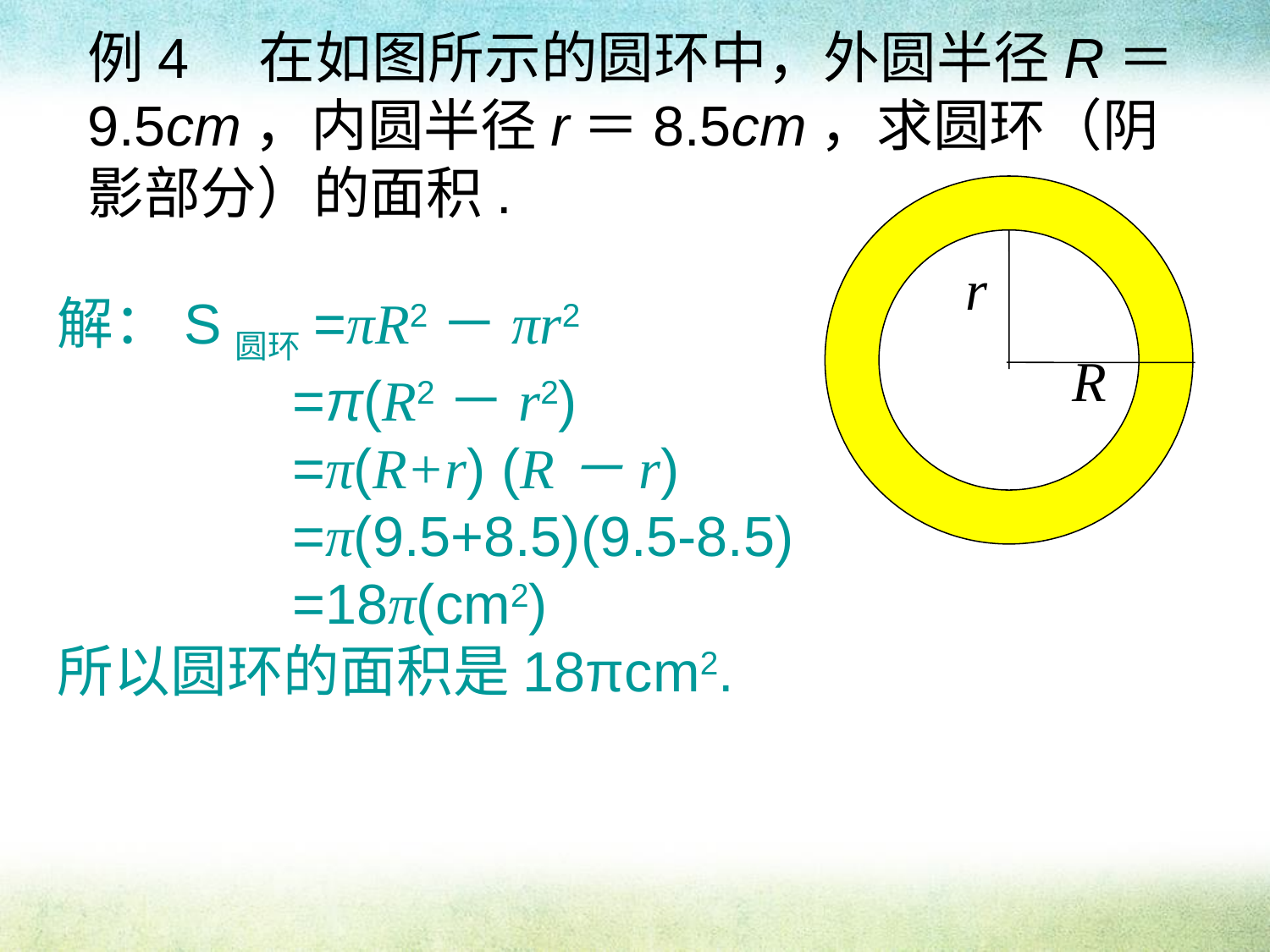

例4　在如图所示的圆环中，外圆半径R＝9.5cm，内圆半径r＝8.5cm，求圆环（阴影部分）的面积.

r
R

解：S圆环=πR2－πr2
               =π(R2－r2)
               =π(R+r) (R－r)
               =π(9.5+8.5)(9.5-8.5)
               =18π(cm2)
所以圆环的面积是18πcm2.